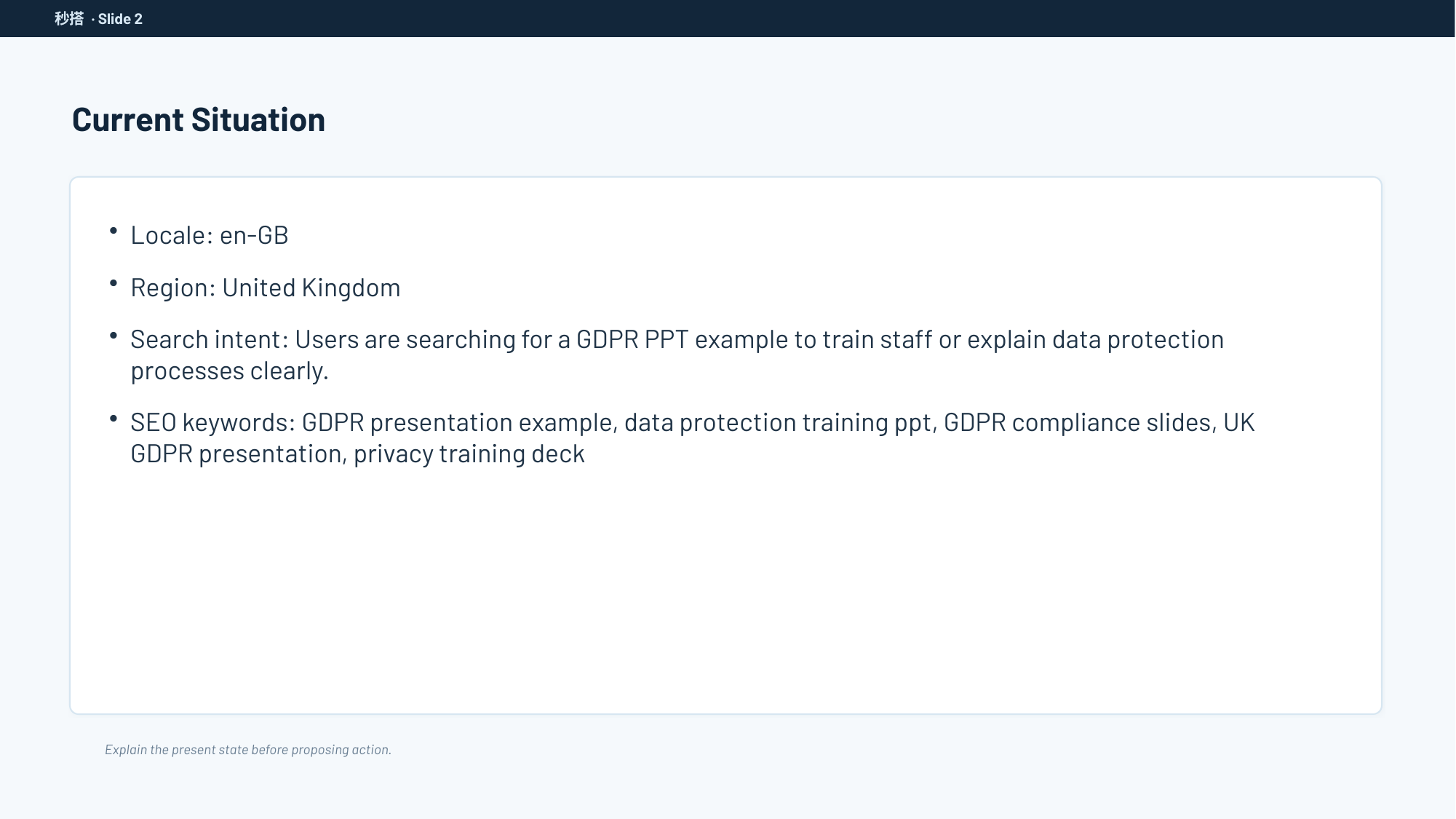

秒搭 · Slide 2
Current Situation

Locale: en-GB
Region: United Kingdom
Search intent: Users are searching for a GDPR PPT example to train staff or explain data protection processes clearly.
SEO keywords: GDPR presentation example, data protection training ppt, GDPR compliance slides, UK GDPR presentation, privacy training deck
Explain the present state before proposing action.